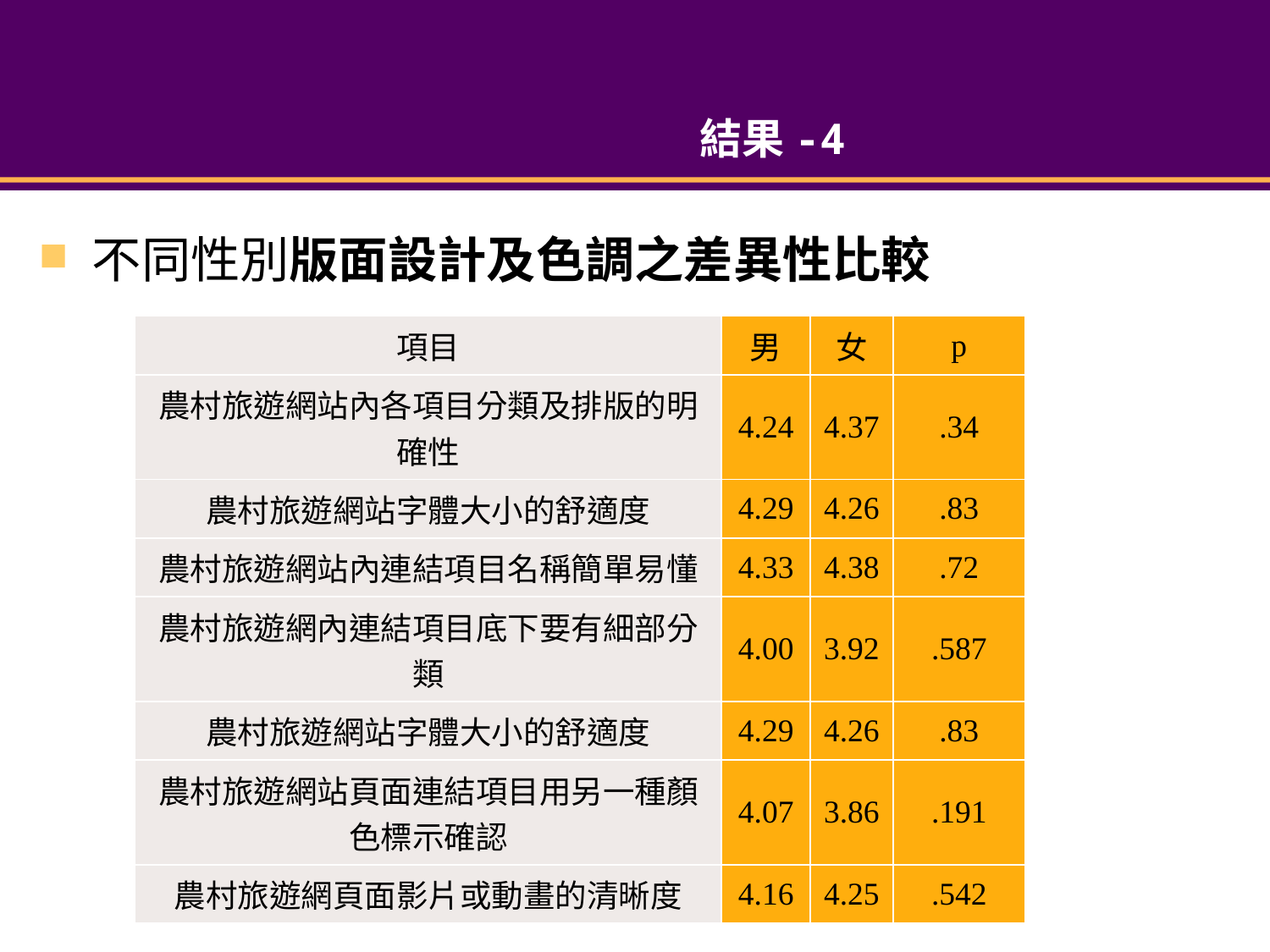

# 結果-4
不同性別版面設計及色調之差異性比較

| 項目 | 男 | 女 | p |
| --- | --- | --- | --- |
| 農村旅遊網站內各項目分類及排版的明確性 | 4.24 | 4.37 | .34 |
| 農村旅遊網站字體大小的舒適度 | 4.29 | 4.26 | .83 |
| 農村旅遊網站內連結項目名稱簡單易懂 | 4.33 | 4.38 | .72 |
| 農村旅遊網內連結項目底下要有細部分類 | 4.00 | 3.92 | .587 |
| 農村旅遊網站字體大小的舒適度 | 4.29 | 4.26 | .83 |
| 農村旅遊網站頁面連結項目用另一種顏色標示確認 | 4.07 | 3.86 | .191 |
| 農村旅遊網頁面影片或動畫的清晰度 | 4.16 | 4.25 | .542 |